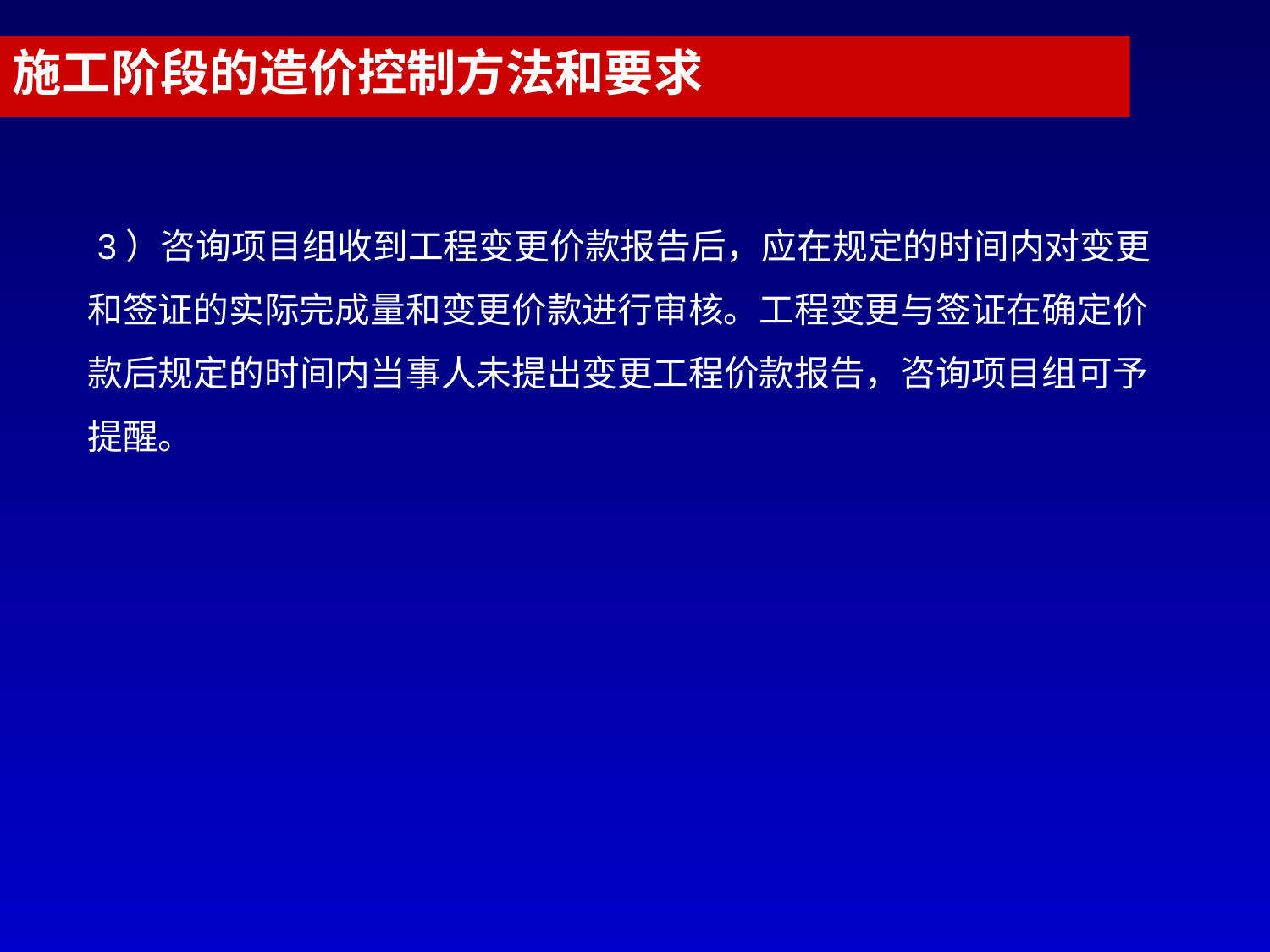

施工阶段的造价控制方法和要求
 3）咨询项目组收到工程变更价款报告后，应在规定的时间内对变更和签证的实际完成量和变更价款进行审核。工程变更与签证在确定价款后规定的时间内当事人未提出变更工程价款报告，咨询项目组可予提醒。

102